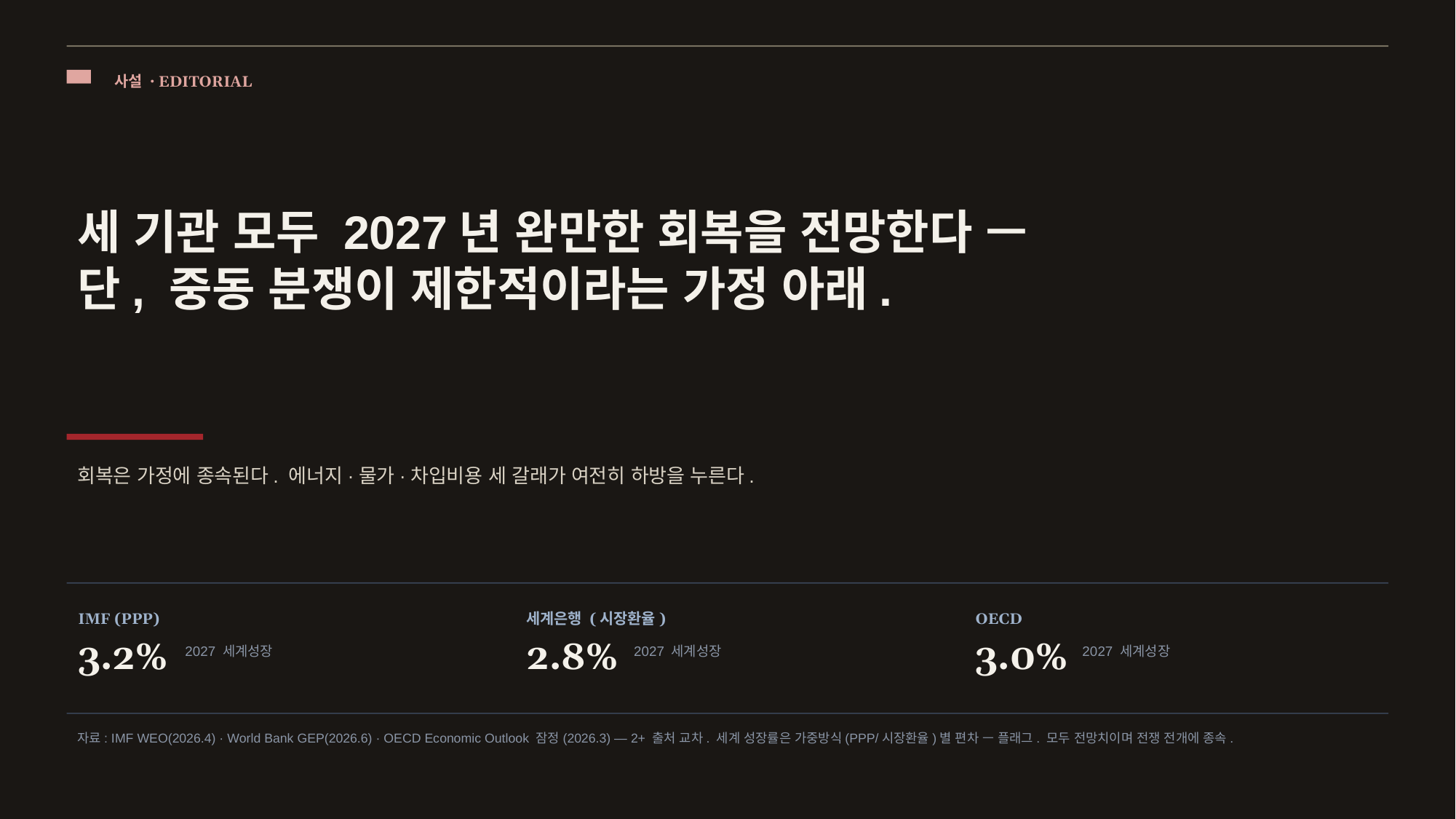

사설 · EDITORIAL

세 기관 모두 2027년 완만한 회복을 전망한다 —
단, 중동 분쟁이 제한적이라는 가정 아래.

회복은 가정에 종속된다. 에너지·물가·차입비용 세 갈래가 여전히 하방을 누른다.

IMF (PPP)
세계은행 (시장환율)
OECD
3.2%
2.8%
3.0%
2027 세계성장
2027 세계성장
2027 세계성장

자료: IMF WEO(2026.4) · World Bank GEP(2026.6) · OECD Economic Outlook 잠정(2026.3) — 2+ 출처 교차. 세계 성장률은 가중방식(PPP/시장환율)별 편차 — 플래그. 모두 전망치이며 전쟁 전개에 종속.